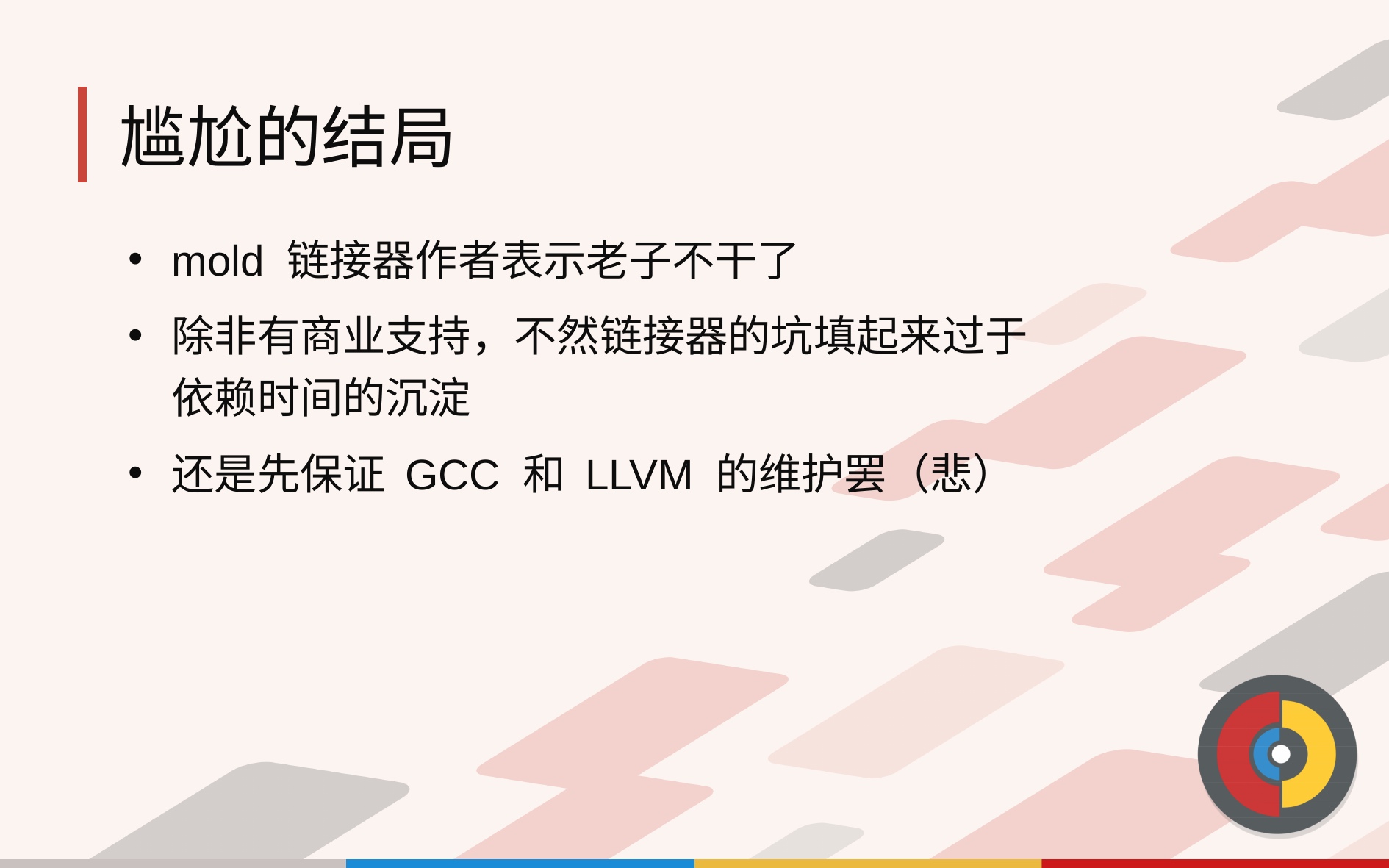

# 尴尬的结局
mold 链接器作者表示老子不干了
除非有商业支持，不然链接器的坑填起来过于依赖时间的沉淀
还是先保证 GCC 和 LLVM 的维护罢（悲）